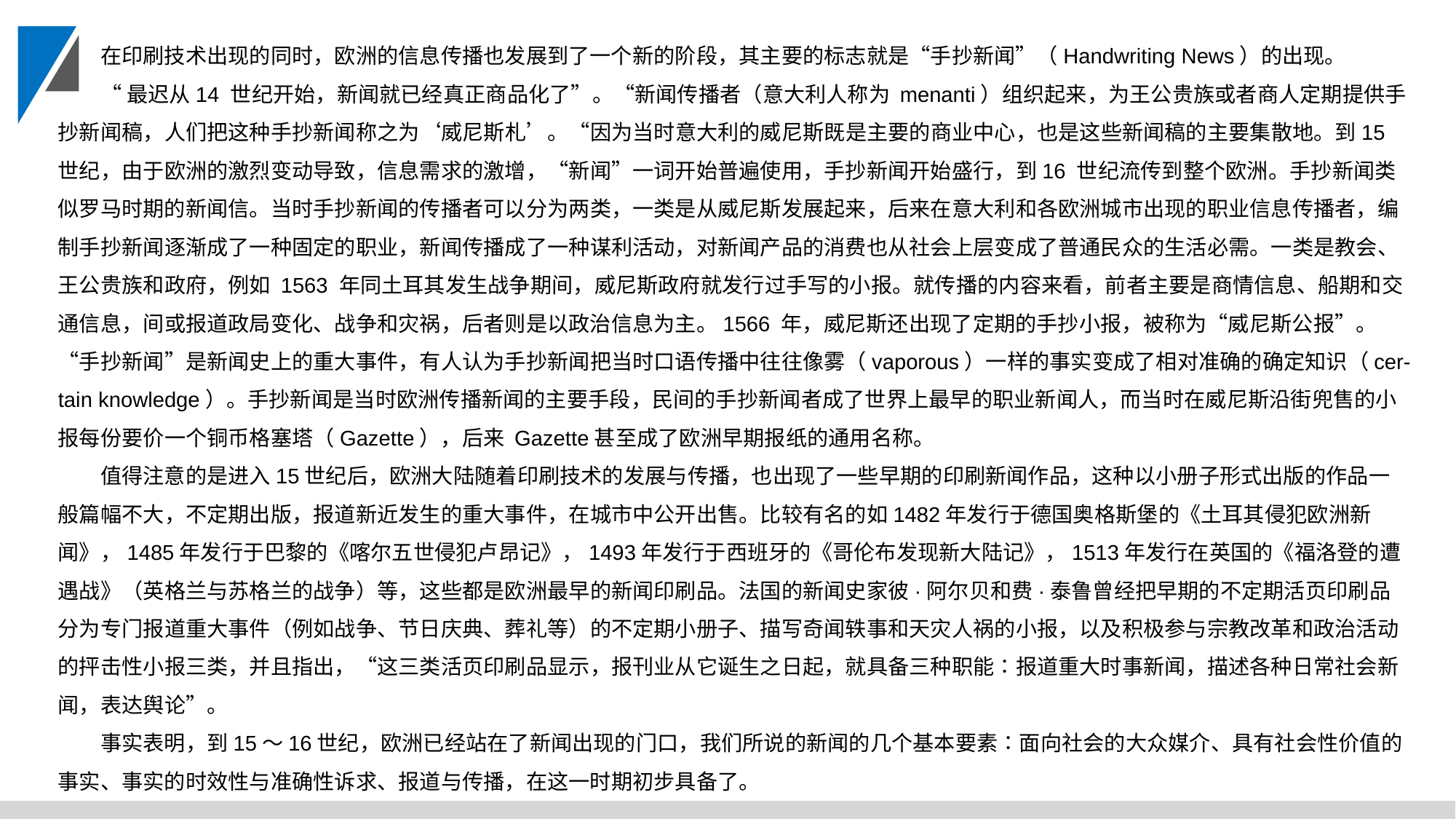

在印刷技术出现的同时，欧洲的信息传播也发展到了一个新的阶段，其主要的标志就是“手抄新闻”（Handwriting News）的出现。
“最迟从14 世纪开始，新闻就已经真正商品化了”。“新闻传播者（意大利人称为 menanti）组织起来，为王公贵族或者商人定期提供手抄新闻稿，人们把这种手抄新闻称之为‘威尼斯札’。“因为当时意大利的威尼斯既是主要的商业中心，也是这些新闻稿的主要集散地。到15 世纪，由于欧洲的激烈变动导致，信息需求的激增，“新闻”一词开始普遍使用，手抄新闻开始盛行，到16 世纪流传到整个欧洲。手抄新闻类似罗马时期的新闻信。当时手抄新闻的传播者可以分为两类，一类是从威尼斯发展起来，后来在意大利和各欧洲城市出现的职业信息传播者，编制手抄新闻逐渐成了一种固定的职业，新闻传播成了一种谋利活动，对新闻产品的消费也从社会上层变成了普通民众的生活必需。一类是教会、王公贵族和政府，例如 1563 年同土耳其发生战争期间，威尼斯政府就发行过手写的小报。就传播的内容来看，前者主要是商情信息、船期和交通信息，间或报道政局变化、战争和灾祸，后者则是以政治信息为主。1566 年，威尼斯还出现了定期的手抄小报，被称为“威尼斯公报”。“手抄新闻”是新闻史上的重大事件，有人认为手抄新闻把当时口语传播中往往像雾（vaporous）一样的事实变成了相对准确的确定知识（cer- tain knowledge）。手抄新闻是当时欧洲传播新闻的主要手段，民间的手抄新闻者成了世界上最早的职业新闻人，而当时在威尼斯沿街兜售的小报每份要价一个铜币格塞塔（Gazette），后来 Gazette甚至成了欧洲早期报纸的通用名称。
值得注意的是进入15世纪后，欧洲大陆随着印刷技术的发展与传播，也出现了一些早期的印刷新闻作品，这种以小册子形式出版的作品一般篇幅不大，不定期出版，报道新近发生的重大事件，在城市中公开出售。比较有名的如1482年发行于德国奥格斯堡的《土耳其侵犯欧洲新闻》，1485年发行于巴黎的《喀尔五世侵犯卢昂记》，1493年发行于西班牙的《哥伦布发现新大陆记》，1513年发行在英国的《福洛登的遭遇战》（英格兰与苏格兰的战争）等，这些都是欧洲最早的新闻印刷品。法国的新闻史家彼·阿尔贝和费·泰鲁曾经把早期的不定期活页印刷品分为专门报道重大事件（例如战争、节日庆典、葬礼等）的不定期小册子、描写奇闻轶事和天灾人祸的小报，以及积极参与宗教改革和政治活动的抨击性小报三类，并且指出，“这三类活页印刷品显示，报刊业从它诞生之日起，就具备三种职能∶报道重大时事新闻，描述各种日常社会新闻，表达舆论”。
事实表明，到15～16世纪，欧洲已经站在了新闻出现的门口，我们所说的新闻的几个基本要素∶面向社会的大众媒介、具有社会性价值的事实、事实的时效性与准确性诉求、报道与传播，在这一时期初步具备了。